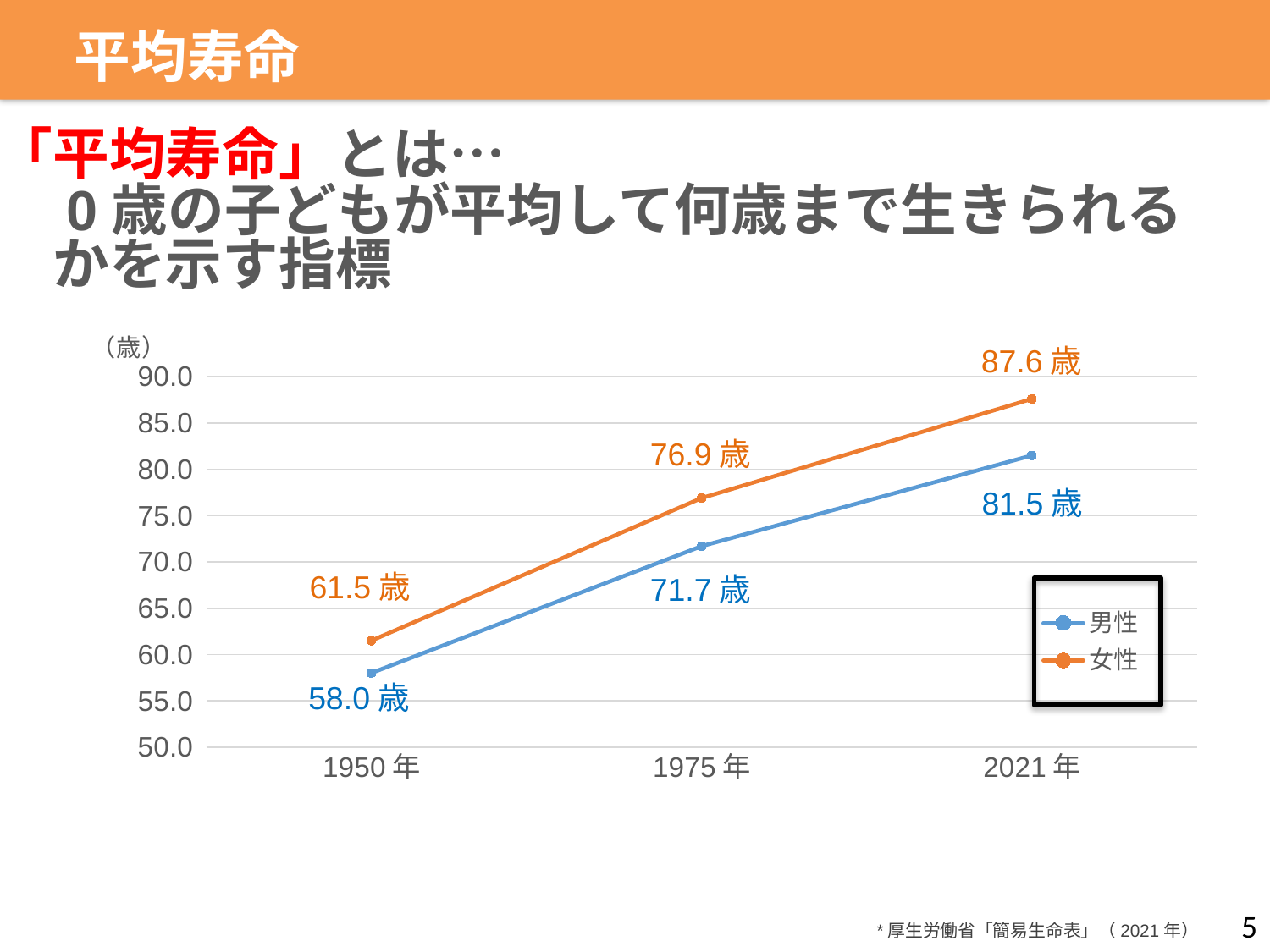

平均寿命

「平均寿命」とは…
　0歳の子どもが平均して何歳まで生きられる
　かを示す指標

### Chart

| Category | 男性 | 女性 |
|---|---|---|
| 1950年 | 58.0 | 61.5 |
| 1975年 | 71.7 | 76.9 |
| 2021年 | 81.5 | 87.6 |
87.6歳
81.5歳
76.9歳
71.7歳
61.5歳
58.0歳

5
*厚生労働省「簡易生命表」（2021年）